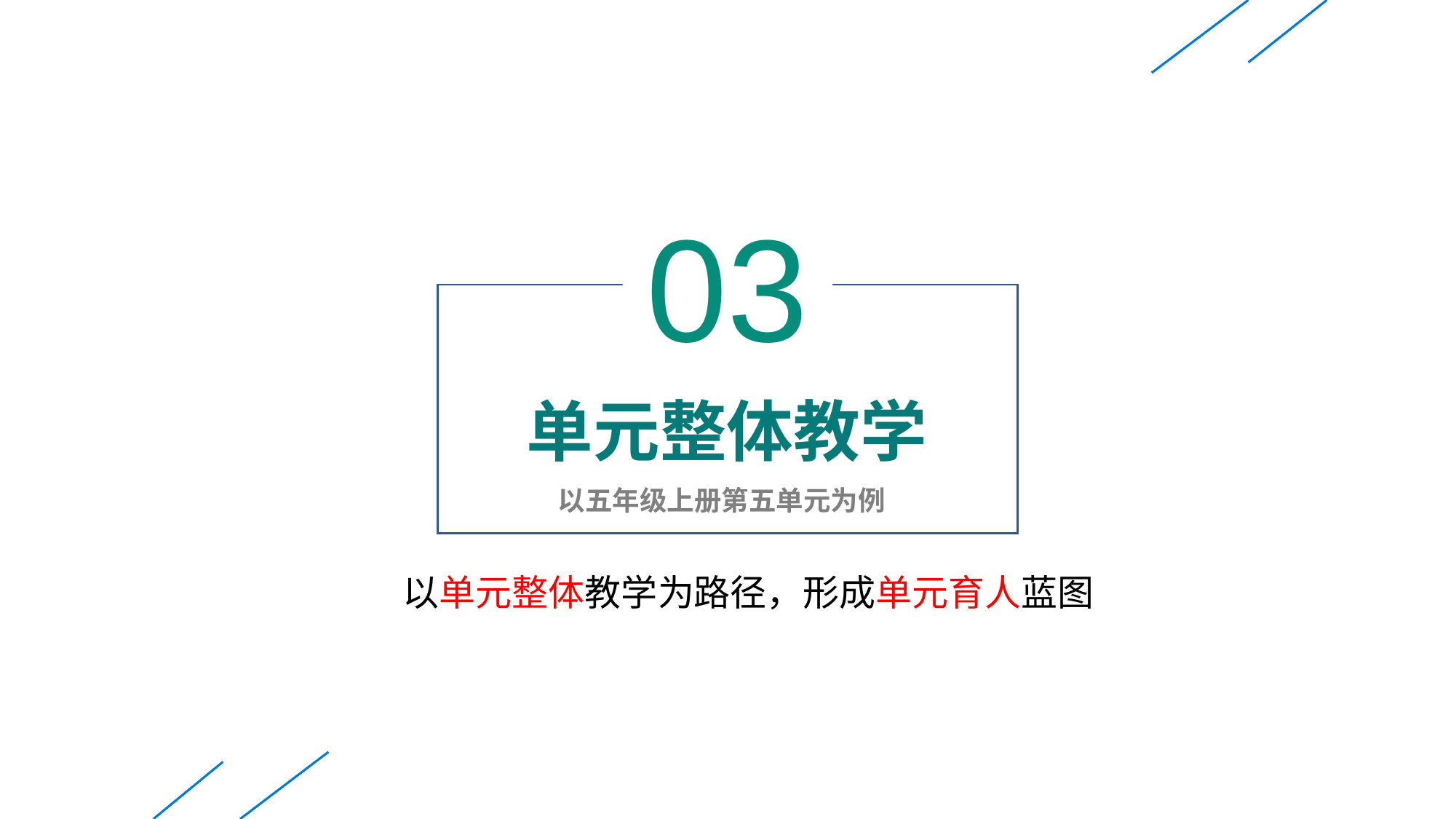

03

单元整体教学
以五年级上册第五单元为例
以单元整体教学为路径，形成单元育人蓝图